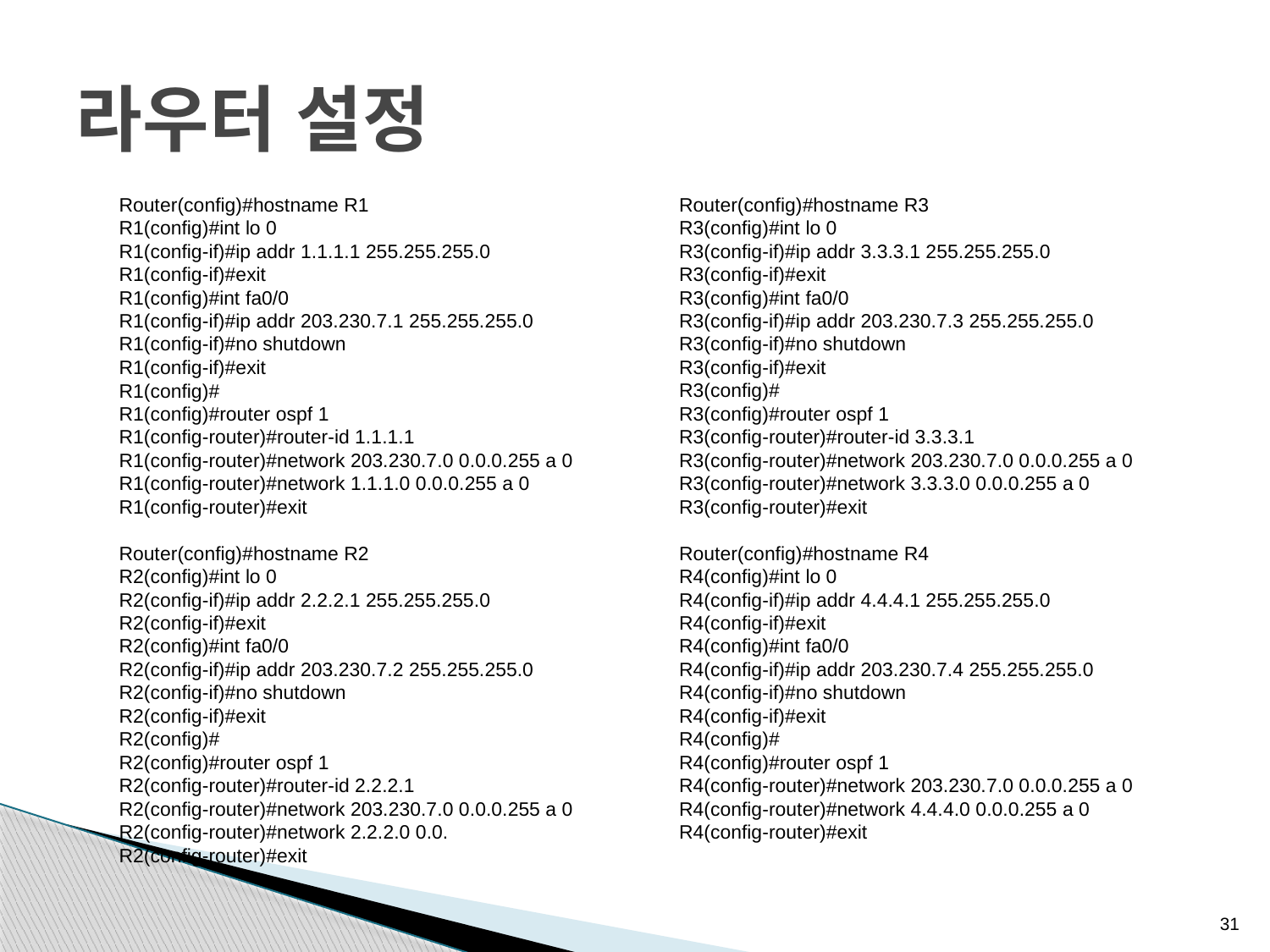

# 라우터 설정
Router(config)#hostname R1
R1(config)#int lo 0
R1(config-if)#ip addr 1.1.1.1 255.255.255.0
R1(config-if)#exit
R1(config)#int fa0/0
R1(config-if)#ip addr 203.230.7.1 255.255.255.0
R1(config-if)#no shutdown
R1(config-if)#exit
R1(config)#
R1(config)#router ospf 1
R1(config-router)#router-id 1.1.1.1
R1(config-router)#network 203.230.7.0 0.0.0.255 a 0
R1(config-router)#network 1.1.1.0 0.0.0.255 a 0
R1(config-router)#exit

Router(config)#hostname R2
R2(config)#int lo 0
R2(config-if)#ip addr 2.2.2.1 255.255.255.0
R2(config-if)#exit
R2(config)#int fa0/0
R2(config-if)#ip addr 203.230.7.2 255.255.255.0
R2(config-if)#no shutdown
R2(config-if)#exit
R2(config)#
R2(config)#router ospf 1
R2(config-router)#router-id 2.2.2.1
R2(config-router)#network 203.230.7.0 0.0.0.255 a 0
R2(config-router)#network 2.2.2.0 0.0.
R2(config-router)#exit
Router(config)#hostname R3
R3(config)#int lo 0
R3(config-if)#ip addr 3.3.3.1 255.255.255.0
R3(config-if)#exit
R3(config)#int fa0/0
R3(config-if)#ip addr 203.230.7.3 255.255.255.0
R3(config-if)#no shutdown
R3(config-if)#exit
R3(config)#
R3(config)#router ospf 1
R3(config-router)#router-id 3.3.3.1
R3(config-router)#network 203.230.7.0 0.0.0.255 a 0
R3(config-router)#network 3.3.3.0 0.0.0.255 a 0
R3(config-router)#exit

Router(config)#hostname R4
R4(config)#int lo 0
R4(config-if)#ip addr 4.4.4.1 255.255.255.0
R4(config-if)#exit
R4(config)#int fa0/0
R4(config-if)#ip addr 203.230.7.4 255.255.255.0
R4(config-if)#no shutdown
R4(config-if)#exit
R4(config)#
R4(config)#router ospf 1
R4(config-router)#network 203.230.7.0 0.0.0.255 a 0
R4(config-router)#network 4.4.4.0 0.0.0.255 a 0
R4(config-router)#exit
31